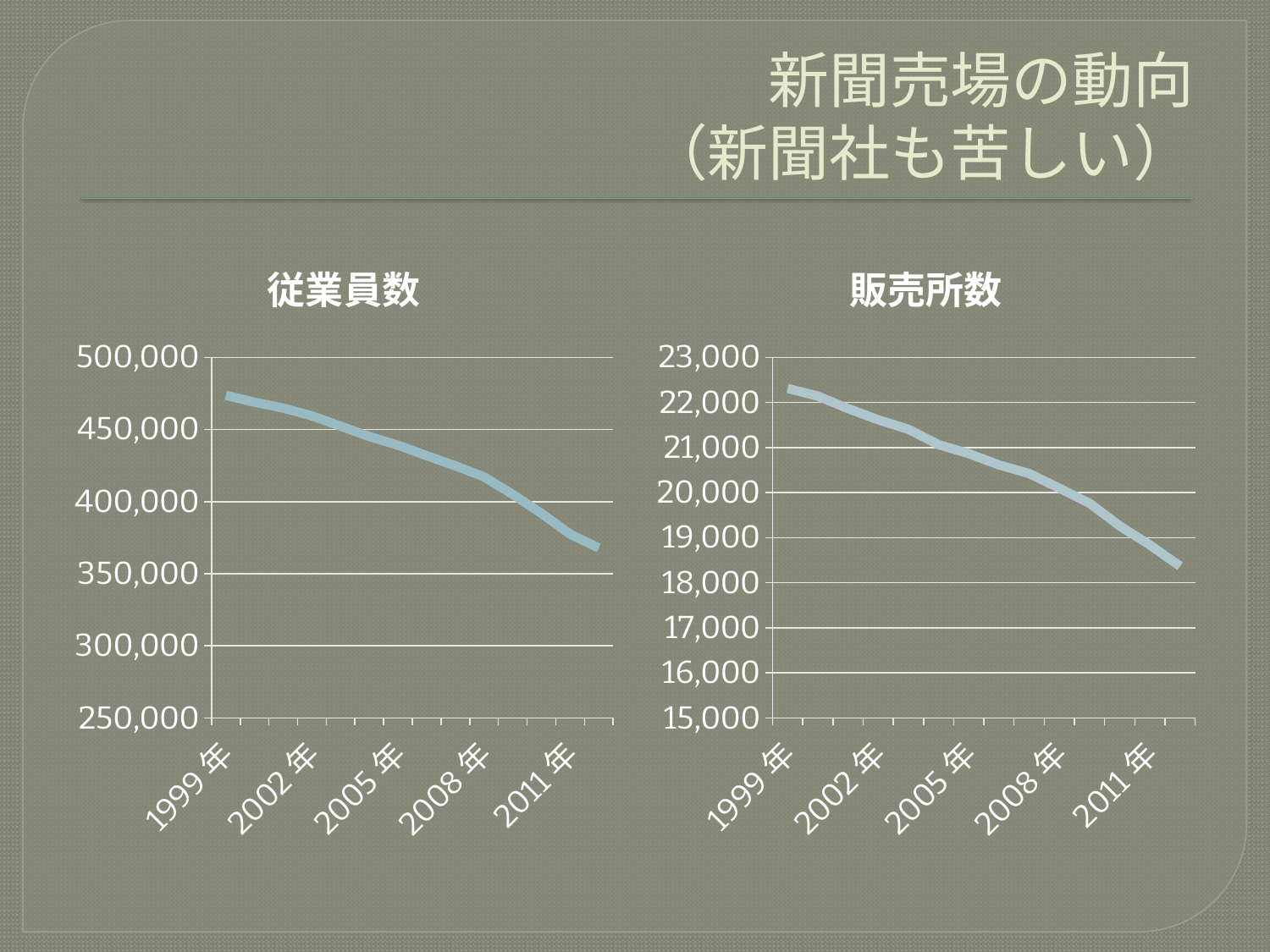

# 新聞売場の動向 （新聞社も苦しい）

### Chart:

| Category | 従業員数 |
|---|---|
| 1999年 | 473643.0 |
| 2000年 | 468876.0 |
| 2001年 | 464827.0 |
| 2002年 | 459413.0 |
| 2003年 | 452284.0 |
| 2004年 | 445123.0 |
| 2005年 | 439107.0 |
| 2006年 | 431843.0 |
| 2007年 | 424778.0 |
| 2008年 | 417169.0 |
| 2009年 | 405008.0 |
| 2010年 | 391832.0 |
| 2011年 | 377495.0 |
| 2012年 | 367809.0 |

### Chart: 販売所数

| Category | 販売所 |
|---|---|
| 1999年 | 22311.0 |
| 2000年 | 22141.0 |
| 2001年 | 21864.0 |
| 2002年 | 21615.0 |
| 2003年 | 21405.0 |
| 2004年 | 21064.0 |
| 2005年 | 20865.0 |
| 2006年 | 20614.0 |
| 2007年 | 20424.0 |
| 2008年 | 20099.0 |
| 2009年 | 19763.0 |
| 2010年 | 19261.0 |
| 2011年 | 18836.0 |
| 2012年 | 18367.0 |